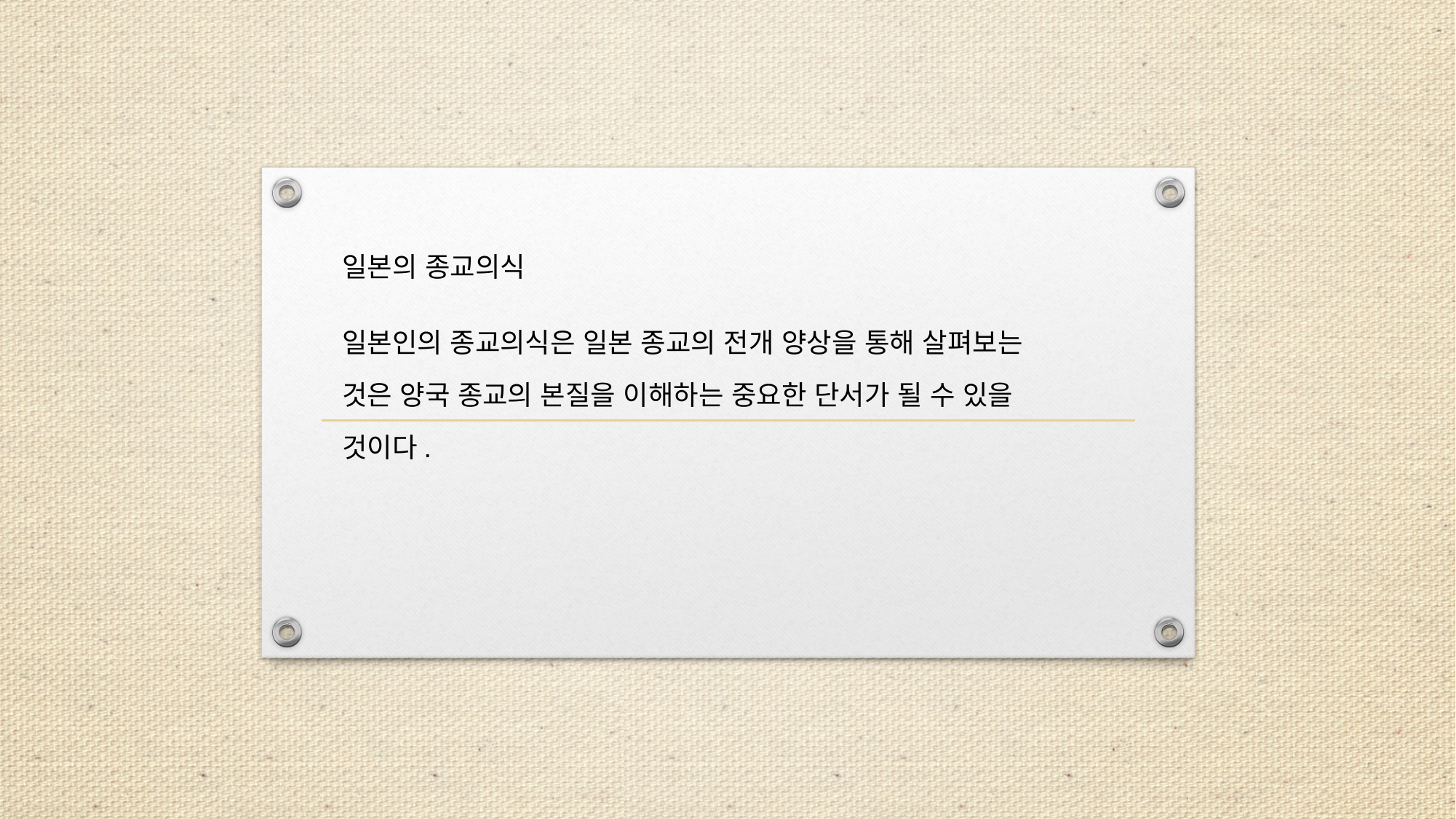

일본의 종교의식
일본인의 종교의식은 일본 종교의 전개 양상을 통해 살펴보는 것은 양국 종교의 본질을 이해하는 중요한 단서가 될 수 있을 것이다.